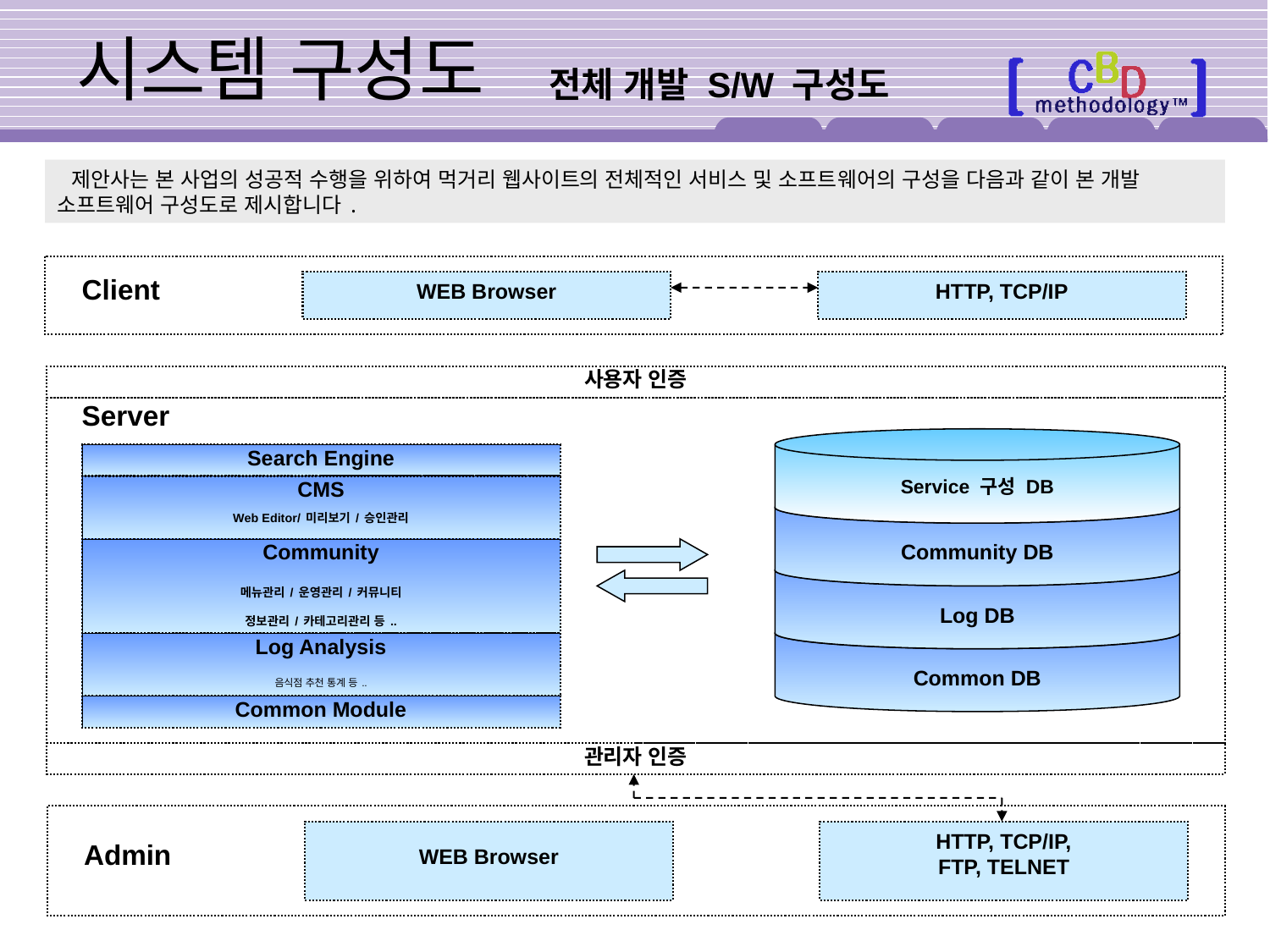

# 시스템 구성도
전체 개발 S/W 구성도
  제안사는 본 사업의 성공적 수행을 위하여 먹거리 웹사이트의 전체적인 서비스 및 소프트웨어의 구성을 다음과 같이 본 개발 소프트웨어 구성도로 제시합니다.

Client
WEB Browser
HTTP, TCP/IP

사용자 인증

Server
Service 구성 DB
Search Engine
CMS
Community DB
Web Editor/미리보기/승인관리
Community

Log DB
메뉴관리/운영관리/커뮤니티
정보관리/카테고리관리 등..

Common DB
Log Analysis
음식점 추천 통계 등..
Common Module
관리자 인증

WEB Browser
HTTP, TCP/IP,
FTP, TELNET
Admin